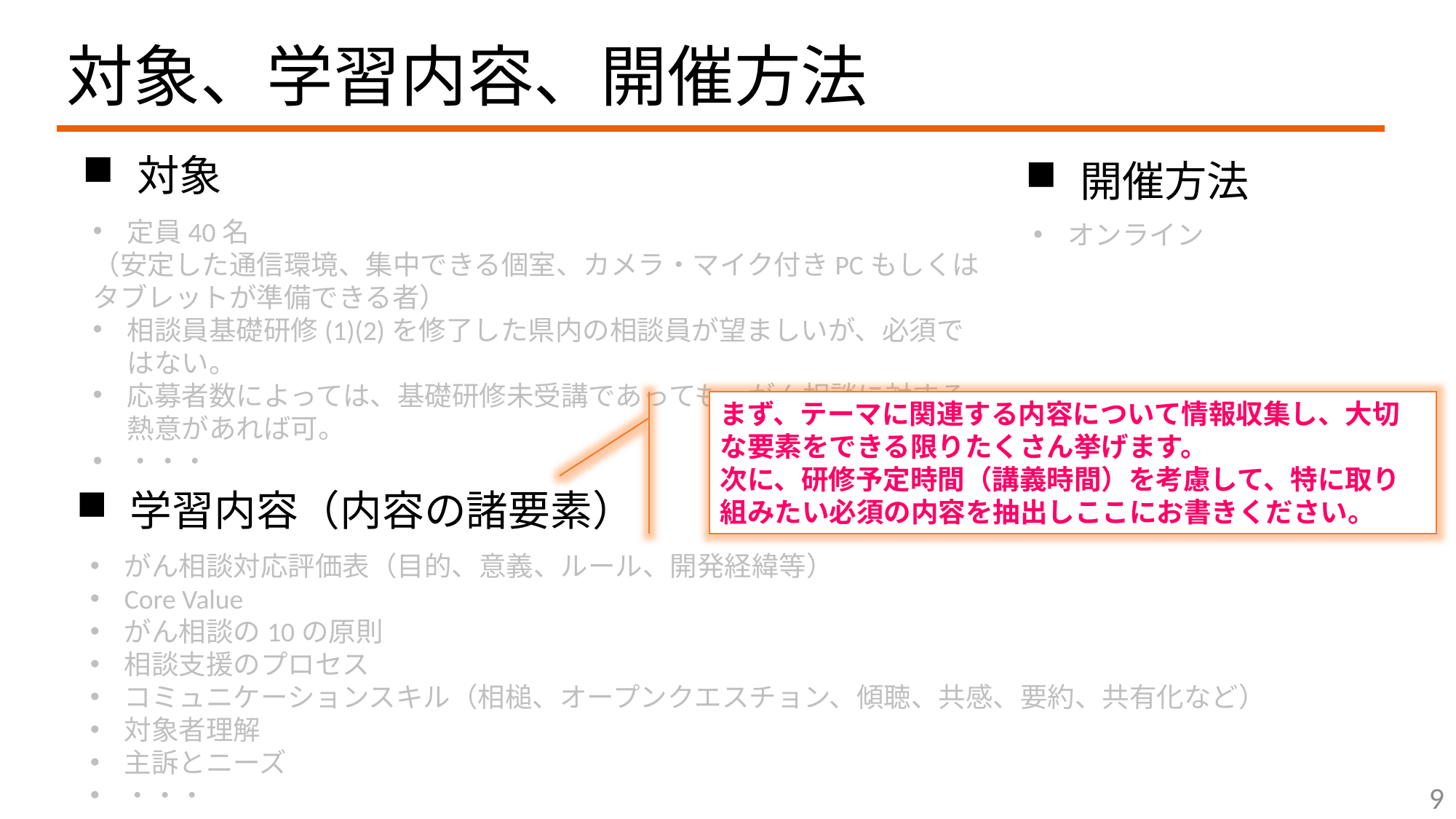

# 対象、学習内容、開催方法
対象
開催方法
定員40名
（安定した通信環境、集中できる個室、カメラ・マイク付きPCもしくはタブレットが準備できる者）
相談員基礎研修(1)(2)を修了した県内の相談員が望ましいが、必須ではない。
応募者数によっては、基礎研修未受講であっても、がん相談に対する熱意があれば可。
・・・
オンライン
まず、テーマに関連する内容について情報収集し、大切な要素をできる限りたくさん挙げます。
次に、研修予定時間（講義時間）を考慮して、特に取り組みたい必須の内容を抽出しここにお書きください。
学習内容（内容の諸要素）
がん相談対応評価表（目的、意義、ルール、開発経緯等）
Core Value
がん相談の10の原則
相談支援のプロセス
コミュニケーションスキル（相槌、オープンクエスチョン、傾聴、共感、要約、共有化など）
対象者理解
主訴とニーズ
・・・
9